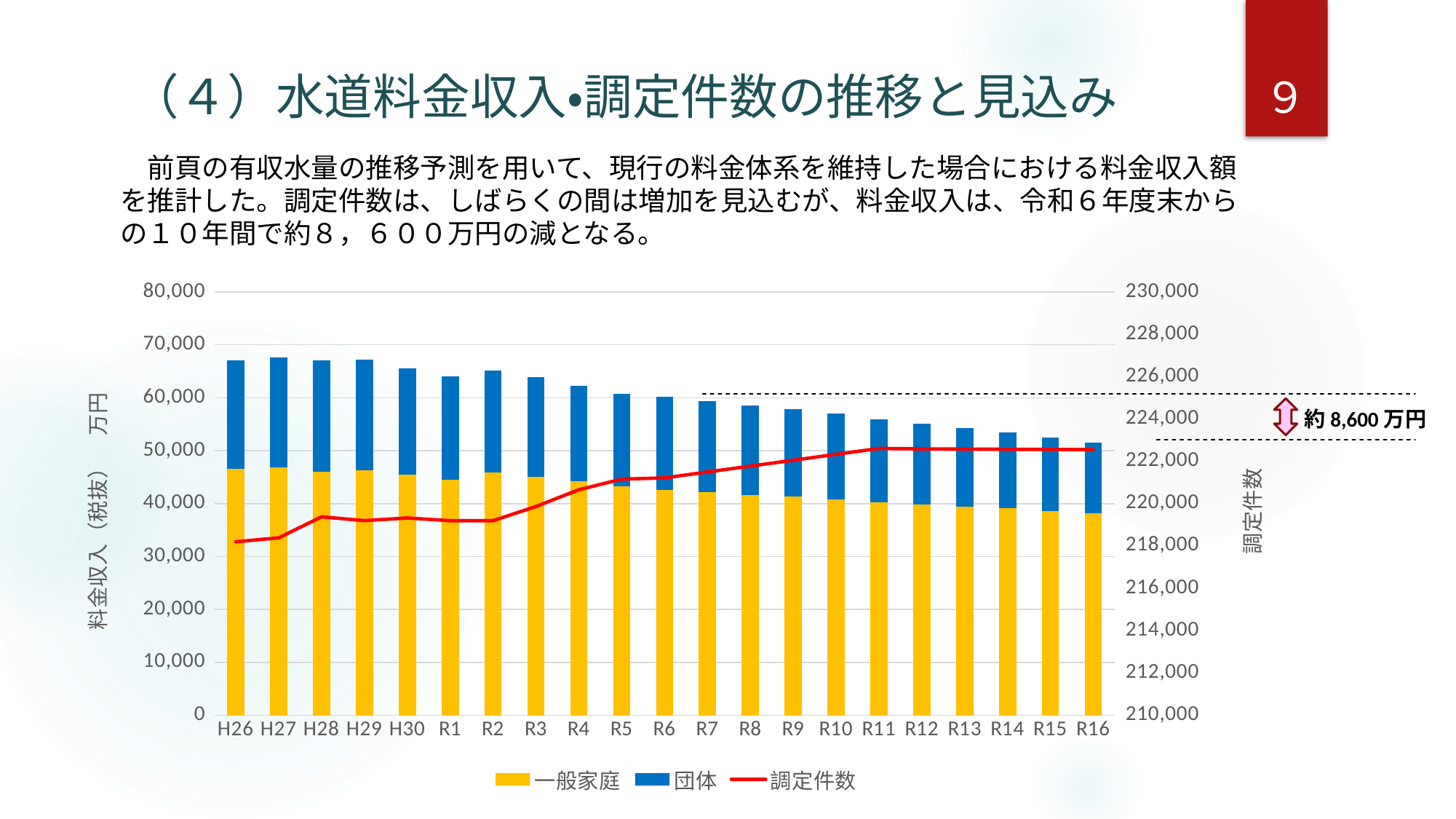

９
（４）水道料金収入・調定件数の推移と見込み
　前頁の有収水量の推移予測を用いて、現行の料金体系を維持した場合における料金収入額を推計した。調定件数は、しばらくの間は増加を見込むが、料金収入は、令和６年度末からの１０年間で約８，６００万円の減となる。

### Chart

| Category |  |  |  |
|---|---|---|---|
| H26 | 46565.0 | 20516.0 | 218194.0 |
| H27 | 46851.0 | 20831.0 | 218381.0 |
| H28 | 45955.0 | 21141.0 | 219376.0 |
| H29 | 46292.0 | 20961.0 | 219195.0 |
| H30 | 45418.0 | 20163.0 | 219321.0 |
| R1 | 44550.0 | 19537.0 | 219193.0 |
| R2 | 45833.0 | 19329.0 | 219194.0 |
| R3 | 45128.0 | 18824.0 | 219863.0 |
| R4 | 44213.0 | 18074.0 | 220656.0 |
| R5 | 43302.0 | 17465.0 | 221158.0 |
| R6 | 42582.0 | 17573.0 | 221215.0 |
| R7 | 42101.0 | 17205.0 | 221494.0 |
| R8 | 41643.0 | 16844.0 | 221772.0 |
| R9 | 41303.0 | 16486.0 | 222050.0 |
| R10 | 40853.0 | 16135.0 | 222328.0 |
| R11 | 40299.0 | 15688.0 | 222606.0 |
| R12 | 39861.0 | 15243.0 | 222588.0 |
| R13 | 39416.0 | 14799.0 | 222578.0 |
| R14 | 39083.0 | 14357.0 | 222568.0 |
| R15 | 38542.0 | 13916.0 | 222560.0 |
| R16 | 38112.0 | 13476.0 | 222551.0 |
約8,600万円